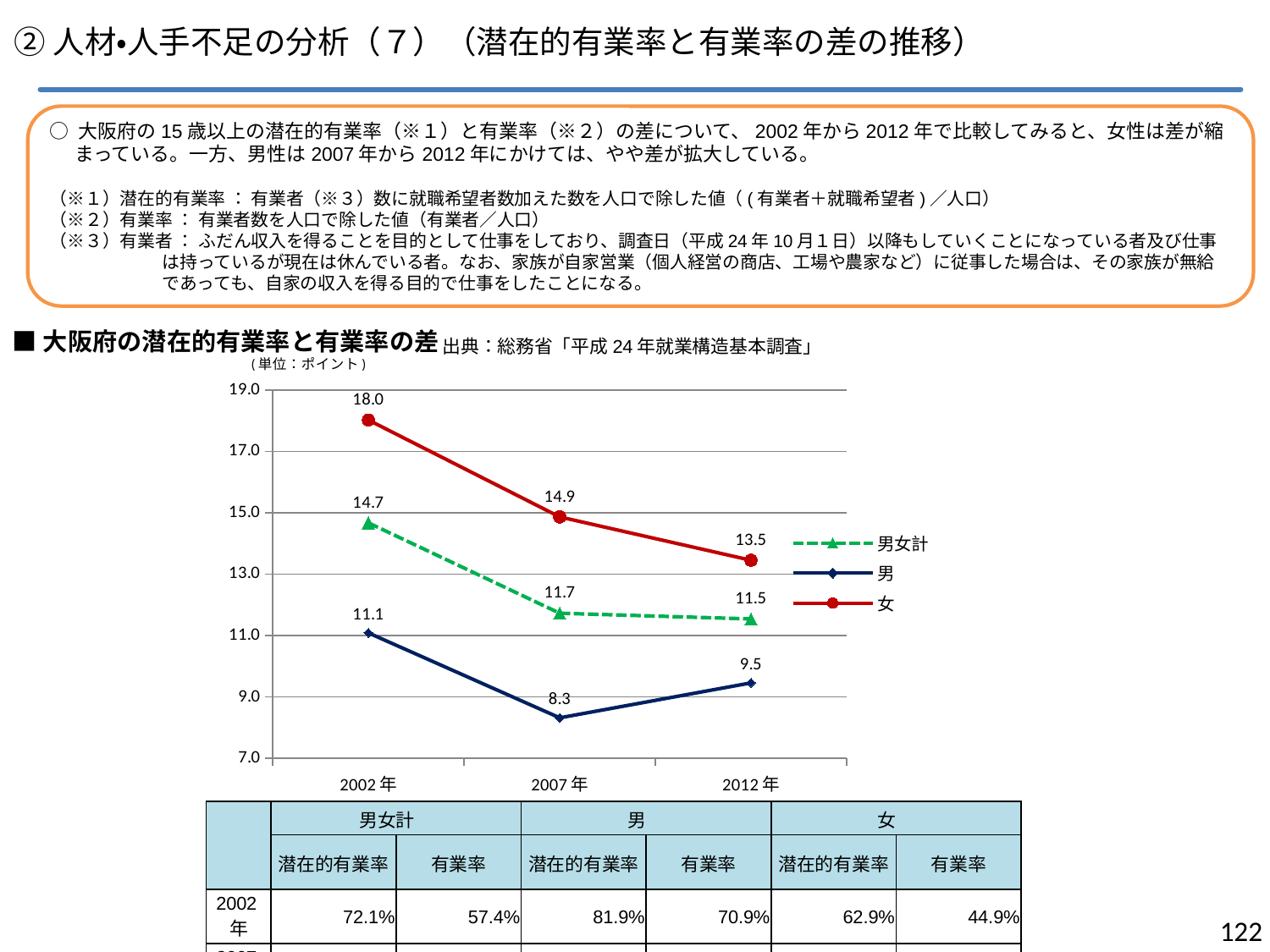

②人材・人手不足の分析（７）（潜在的有業率と有業率の差の推移）
○ 大阪府の15歳以上の潜在的有業率（※１）と有業率（※２）の差について、2002年から2012年で比較してみると、女性は差が縮まっている。一方、男性は2007年から2012年にかけては、やや差が拡大している。

（※１）潜在的有業率 ： 有業者（※３）数に就職希望者数加えた数を人口で除した値（(有業者＋就職希望者)／人口）
（※２）有業率 ： 有業者数を人口で除した値（有業者／人口）
（※３）有業者 ： ふだん収入を得ることを目的として仕事をしており、調査日（平成24年10月１日）以降もしていくことになっている者及び仕事は持っているが現在は休んでいる者。なお、家族が自家営業（個人経営の商店、工場や農家など）に従事した場合は、その家族が無給であっても、自家の収入を得る目的で仕事をしたことになる。
■大阪府の潜在的有業率と有業率の差
出典：総務省「平成24年就業構造基本調査」

### Chart

| Category | 男女計 | 男 | 女 |
|---|---|---|---|
| 2002年 | 14.670722031208674 | 11.086474501108656 | 18.020414950497592 |
| 2007年 | 11.726272805110975 | 8.321893361155341 | 14.863393512774415 |
| 2012年 | 11.543256369633529 | 9.458358233280817 | 13.452925955414015 |
|  | 男女計 |  | 男 |  | 女 |  |
| --- | --- | --- | --- | --- | --- | --- |
|  | 潜在的有業率 | 有業率 | 潜在的有業率 | 有業率 | 潜在的有業率 | 有業率 |
| 2002年 | 72.1% | 57.4% | 81.9% | 70.9% | 62.9% | 44.9% |
| 2007年 | 68.7% | 57.0% | 78.5% | 70.2% | 59.7% | 44.8% |
| 2012年 | 67.5% | 56.0% | 76.2% | 66.8% | 59.5% | 46.1% |
122